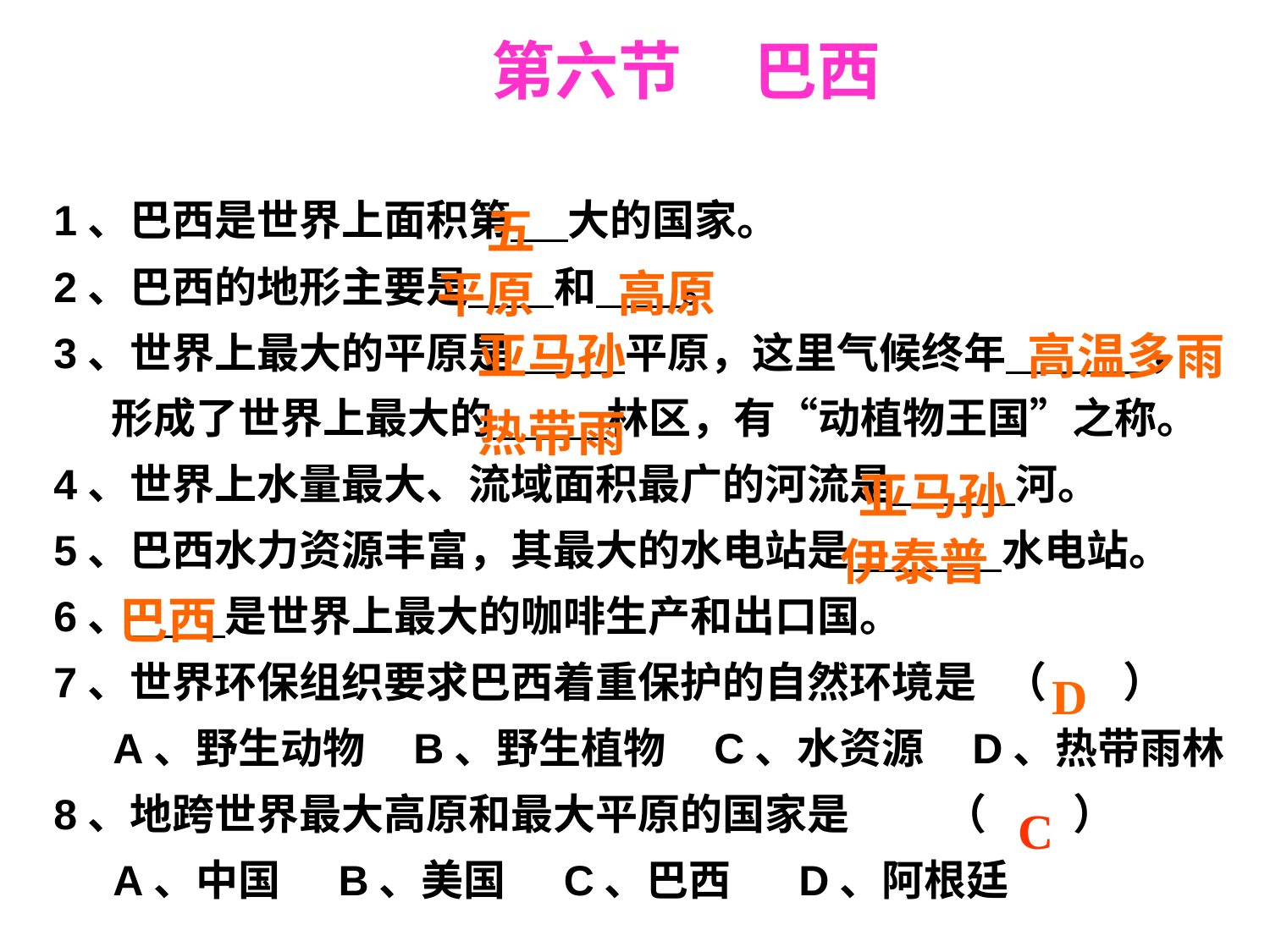

第六节     巴西

1、巴西是世界上面积第      大的国家。
2、巴西的地形主要是         和         。
3、世界上最大的平原是            平原，这里气候终年               ，
     形成了世界上最大的            林区，有“动植物王国”之称。
4、世界上水量最大、流域面积最广的河流是             河。
5、巴西水力资源丰富，其最大的水电站是                水电站。
6、          是世界上最大的咖啡生产和出口国。
7、世界环保组织要求巴西着重保护的自然环境是   （        ）
     A、野生动物    B、野生植物    C、水资源    D、热带雨林
8、地跨世界最大高原和最大平原的国家是          （         ）
     A、中国     B、美国     C、巴西      D、阿根廷
五
高原
平原
亚马孙
高温多雨
热带雨
亚马孙
伊泰普
巴西
D
C